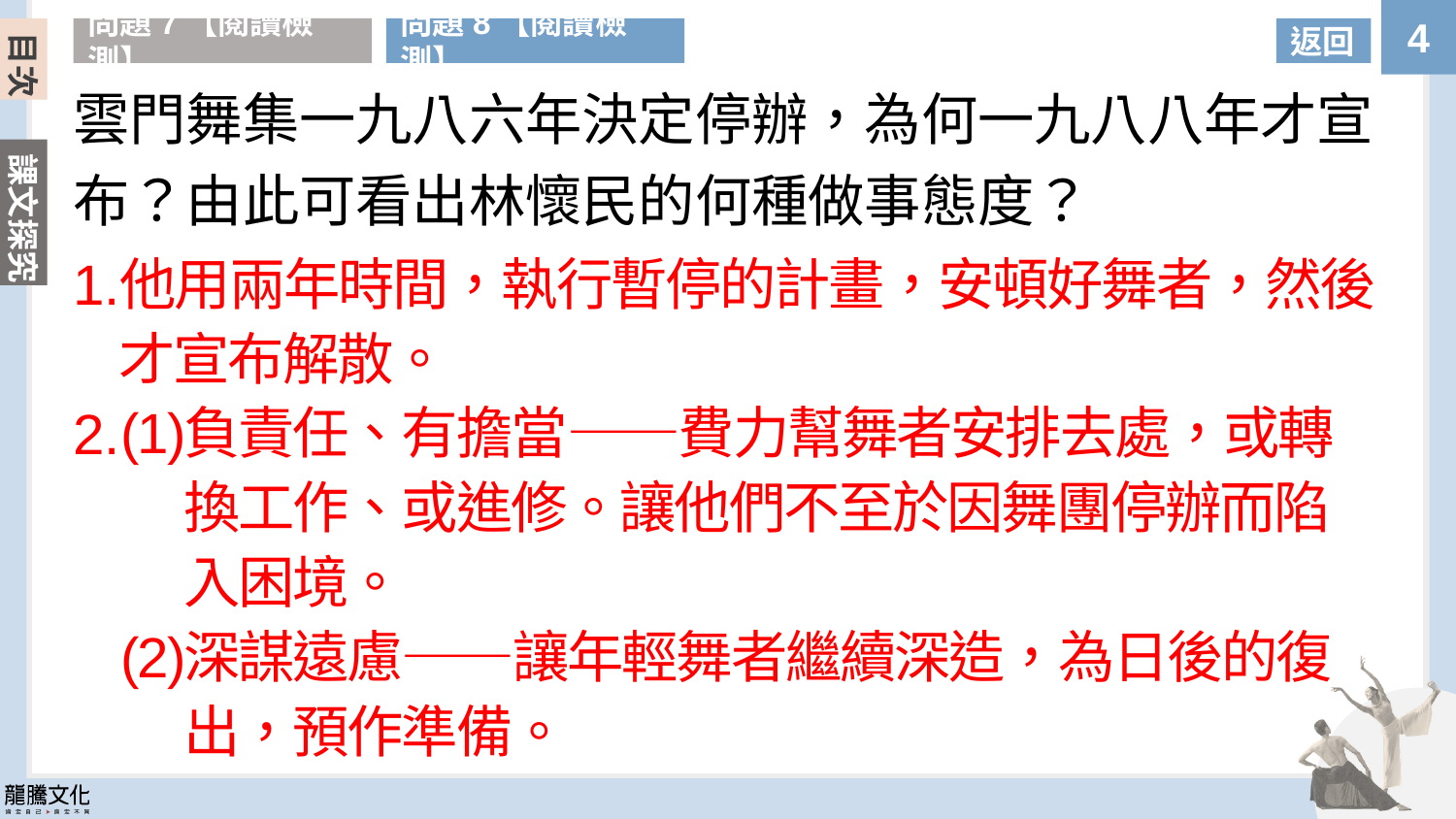

問題8【閱讀檢測】
目次
問題7【閱讀檢測】
返回
雲門舞集一九八六年決定停辦，為何一九八八年才宣布？由此可看出林懷民的何種做事態度？
他用兩年時間，執行暫停的計畫，安頓好舞者，然後才宣布解散。

負責任、有擔當——費力幫舞者安排去處，或轉換工作、或進修。讓他們不至於因舞團停辦而陷入困境。
深謀遠慮——讓年輕舞者繼續深造，為日後的復出，預作準備。
(1)

(2)